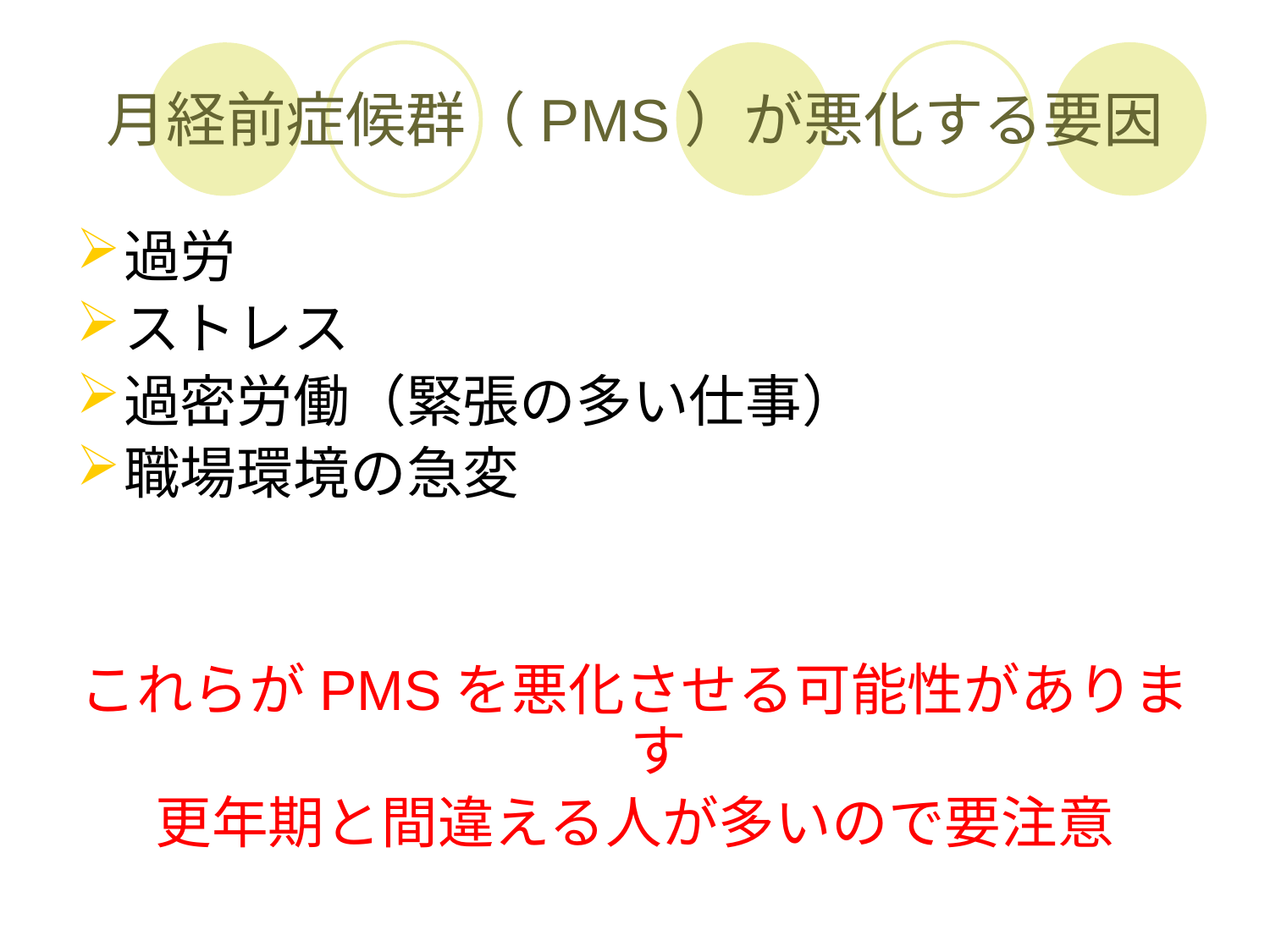

# 月経前症候群（PMS）が悪化する要因
過労
ストレス
過密労働（緊張の多い仕事）
職場環境の急変

これらがPMSを悪化させる可能性があります
更年期と間違える人が多いので要注意